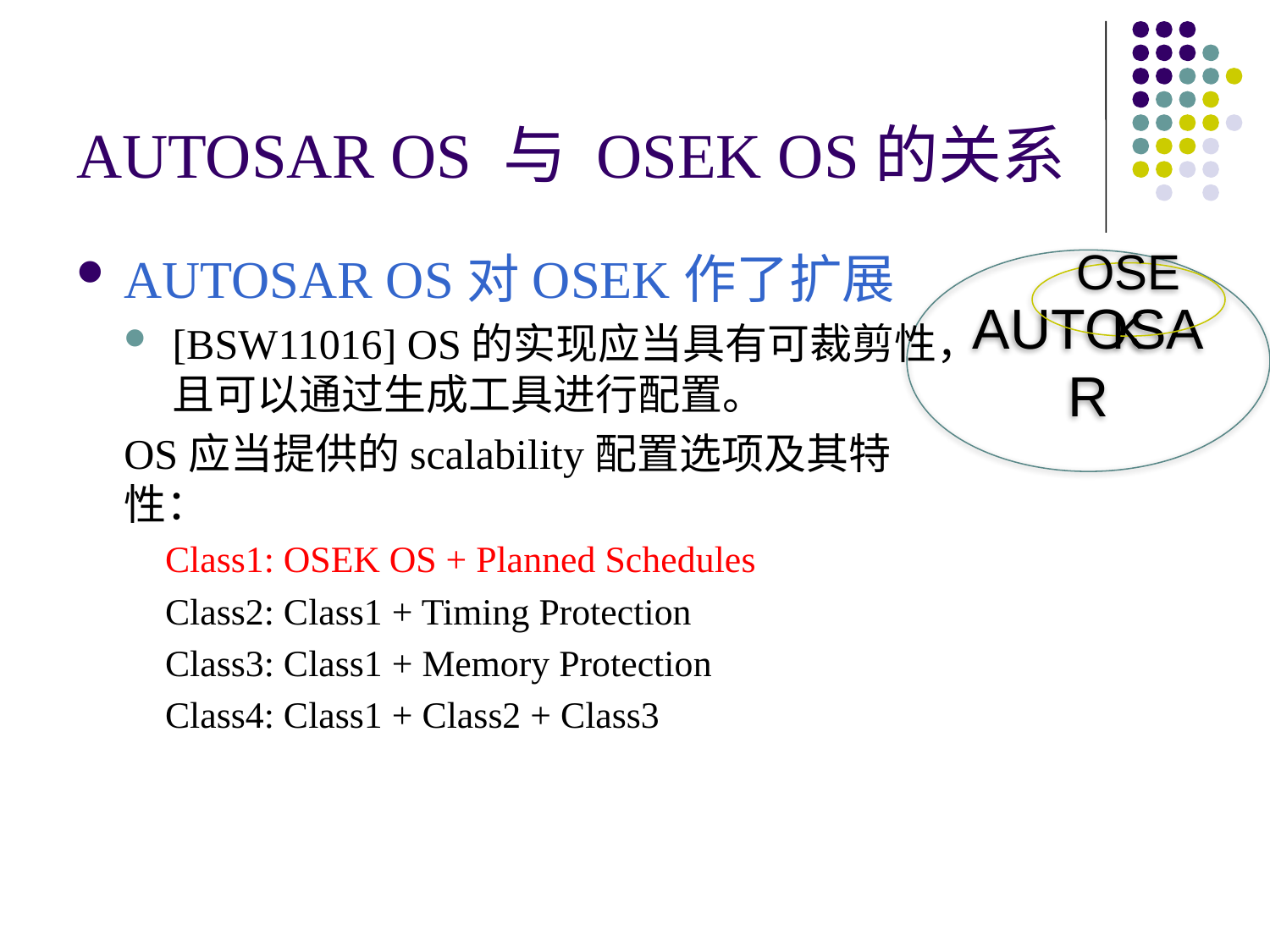

# AUTOSAR OS 与 OSEK OS的关系
AUTOSAR OS对OSEK作了扩展
[BSW11016] OS的实现应当具有可裁剪性，且可以通过生成工具进行配置。
OS应当提供的scalability配置选项及其特性：
Class1: OSEK OS + Planned Schedules
Class2: Class1 + Timing Protection
Class3: Class1 + Memory Protection
Class4: Class1 + Class2 + Class3

AUTOSAR
OSEK